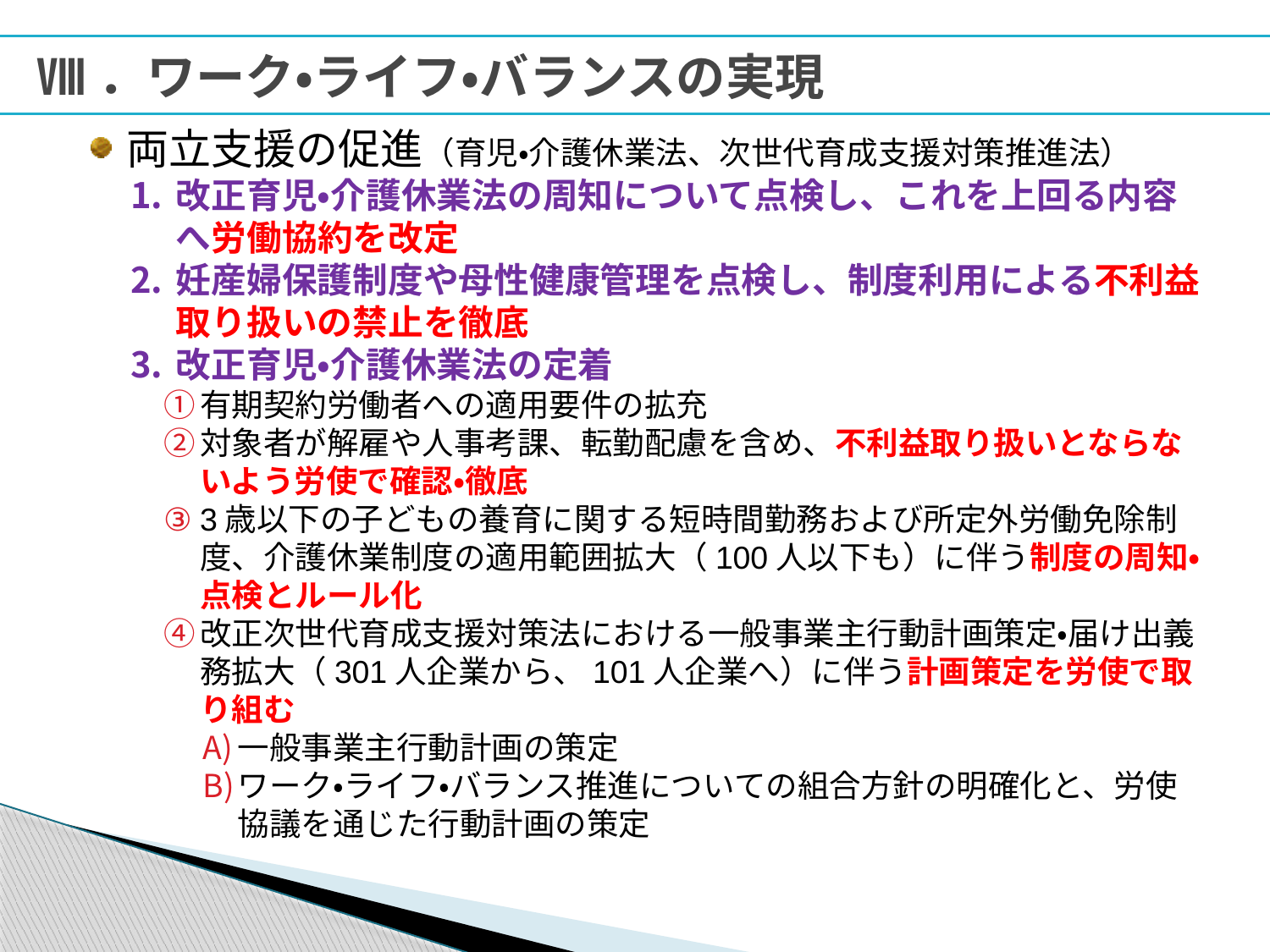

# Ⅷ．ワーク・ライフ・バランスの実現
両立支援の促進（育児・介護休業法、次世代育成支援対策推進法）
改正育児・介護休業法の周知について点検し、これを上回る内容へ労働協約を改定
妊産婦保護制度や母性健康管理を点検し、制度利用による不利益取り扱いの禁止を徹底
改正育児・介護休業法の定着
有期契約労働者への適用要件の拡充
対象者が解雇や人事考課、転勤配慮を含め、不利益取り扱いとならないよう労使で確認・徹底
3歳以下の子どもの養育に関する短時間勤務および所定外労働免除制度、介護休業制度の適用範囲拡大（100人以下も）に伴う制度の周知・点検とルール化
改正次世代育成支援対策法における一般事業主行動計画策定・届け出義務拡大（301人企業から、101人企業へ）に伴う計画策定を労使で取り組む
一般事業主行動計画の策定
ワーク・ライフ・バランス推進についての組合方針の明確化と、労使協議を通じた行動計画の策定